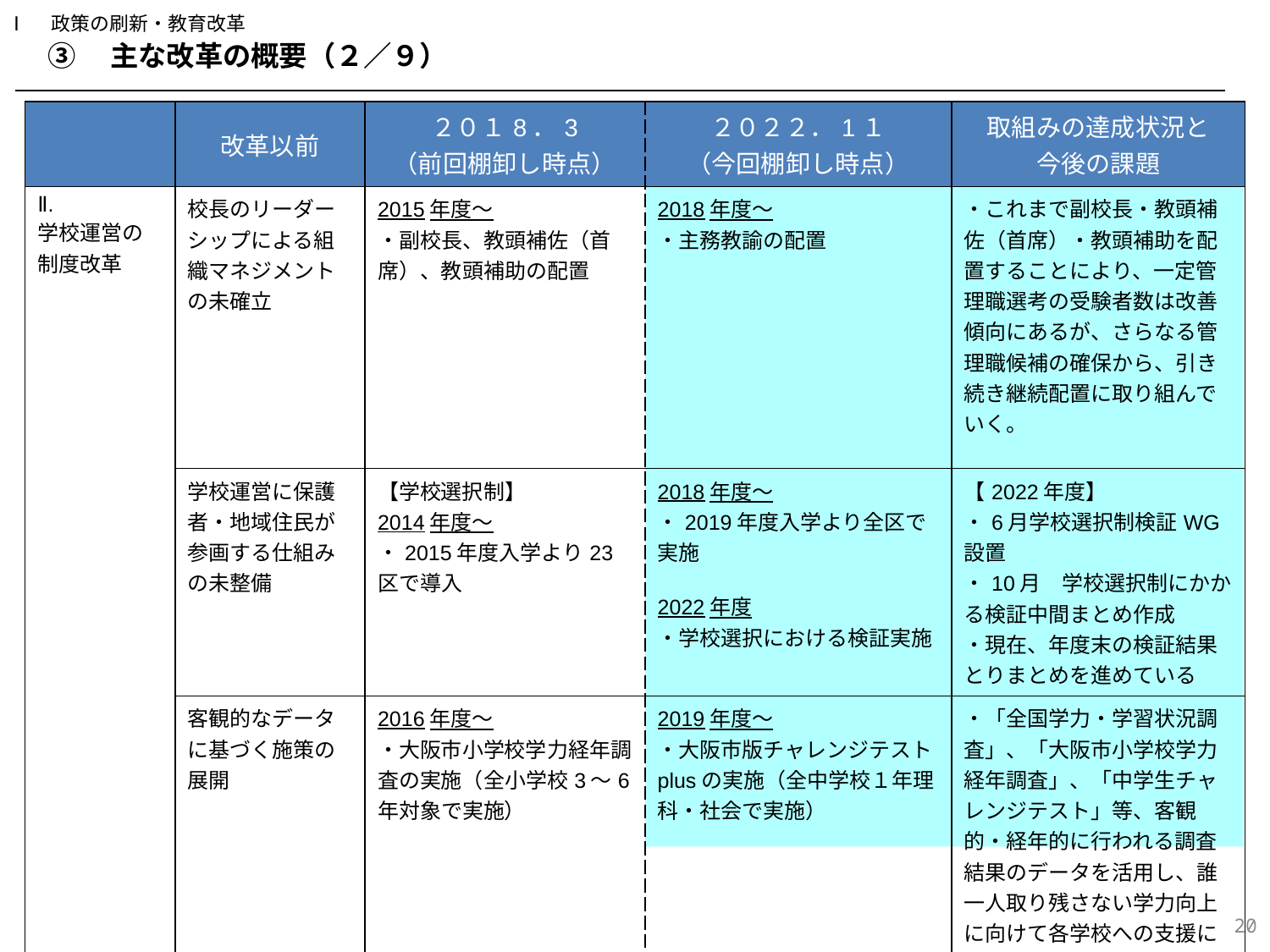

Ⅰ　政策の刷新・教育改革
③　主な改革の概要（２／９）
|  | 改革以前 | ２０１8．3 （前回棚卸し時点） | ２０２２．1１ （今回棚卸し時点） | 取組みの達成状況と 今後の課題 |
| --- | --- | --- | --- | --- |
| Ⅱ. 学校運営の制度改革 | 校長のリーダーシップによる組織マネジメントの未確立 | 2015年度～ ・副校長、教頭補佐（首席）、教頭補助の配置 | 2018年度～ ・主務教諭の配置 | ・これまで副校長・教頭補佐（首席）・教頭補助を配置することにより、一定管理職選考の受験者数は改善傾向にあるが、さらなる管理職候補の確保から、引き続き継続配置に取り組んでいく。 |
|  | 学校運営に保護者・地域住民が参画する仕組みの未整備 | 【学校選択制】 2014年度～ ・2015年度入学より23区で導入 | 2018年度～ ・2019年度入学より全区で実施 2022年度 ・学校選択における検証実施 | 【2022年度】 ・6月学校選択制検証WG設置 ・10月　学校選択制にかかる検証中間まとめ作成 ・現在、年度末の検証結果とりまとめを進めている |
|  | 客観的なデータに基づく施策の展開 | 2016年度～ ・大阪市小学校学力経年調査の実施（全小学校3～6年対象で実施） | 2019年度～ ・大阪市版チャレンジテストplusの実施（全中学校１年理科・社会で実施） | ・「全国学力・学習状況調査」、「大阪市小学校学力経年調査」、「中学生チャレンジテスト」等、客観的・経年的に行われる調査結果のデータを活用し、誰一人取り残さない学力向上に向けて各学校への支援につなげている。 |

20